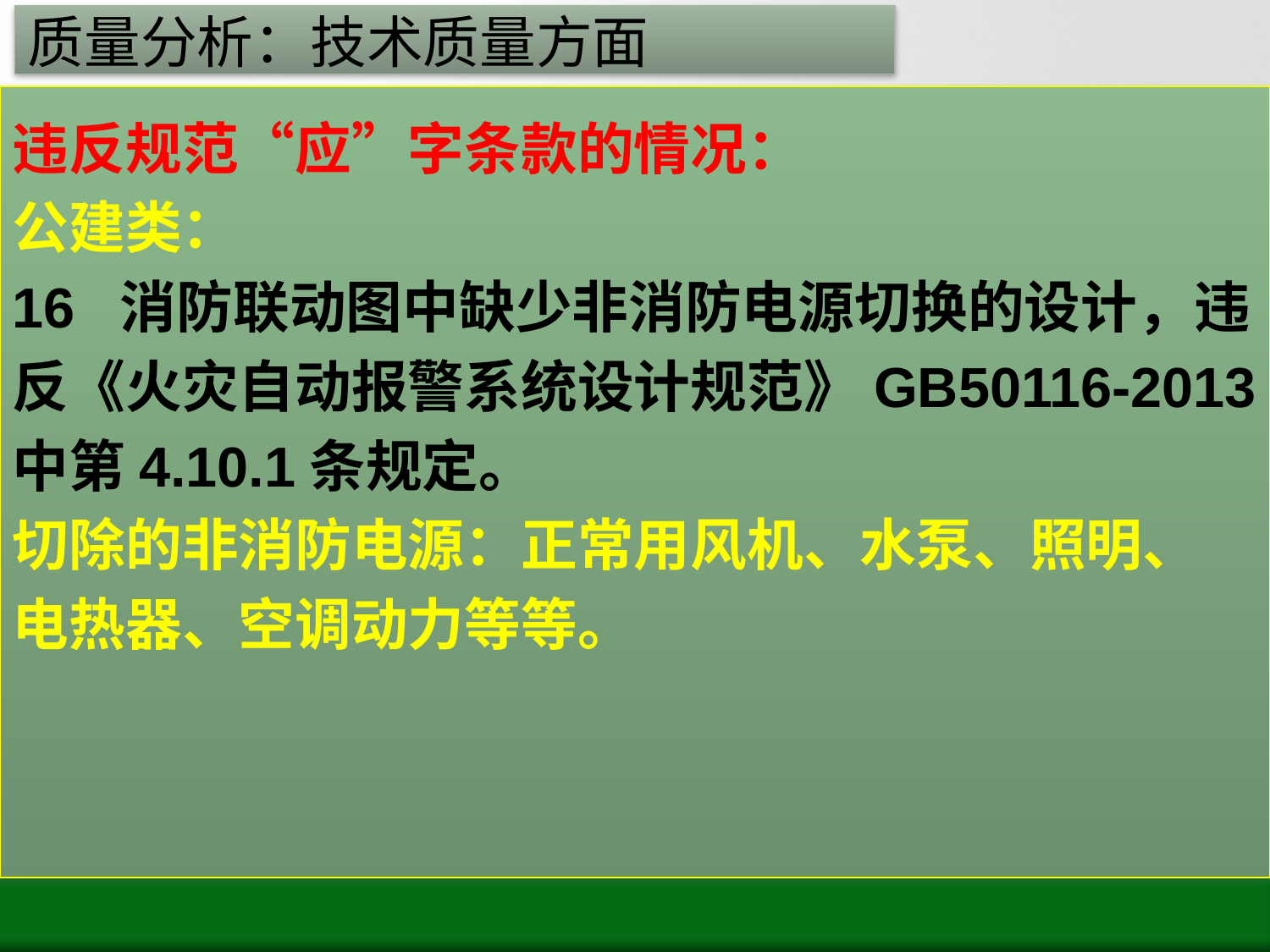

# 质量分析：技术质量方面
违反规范“应”字条款的情况：
公建类：
16  消防联动图中缺少非消防电源切换的设计，违反《火灾自动报警系统设计规范》GB50116-2013中第4.10.1条规定。
切除的非消防电源：正常用风机、水泵、照明、
电热器、空调动力等等。